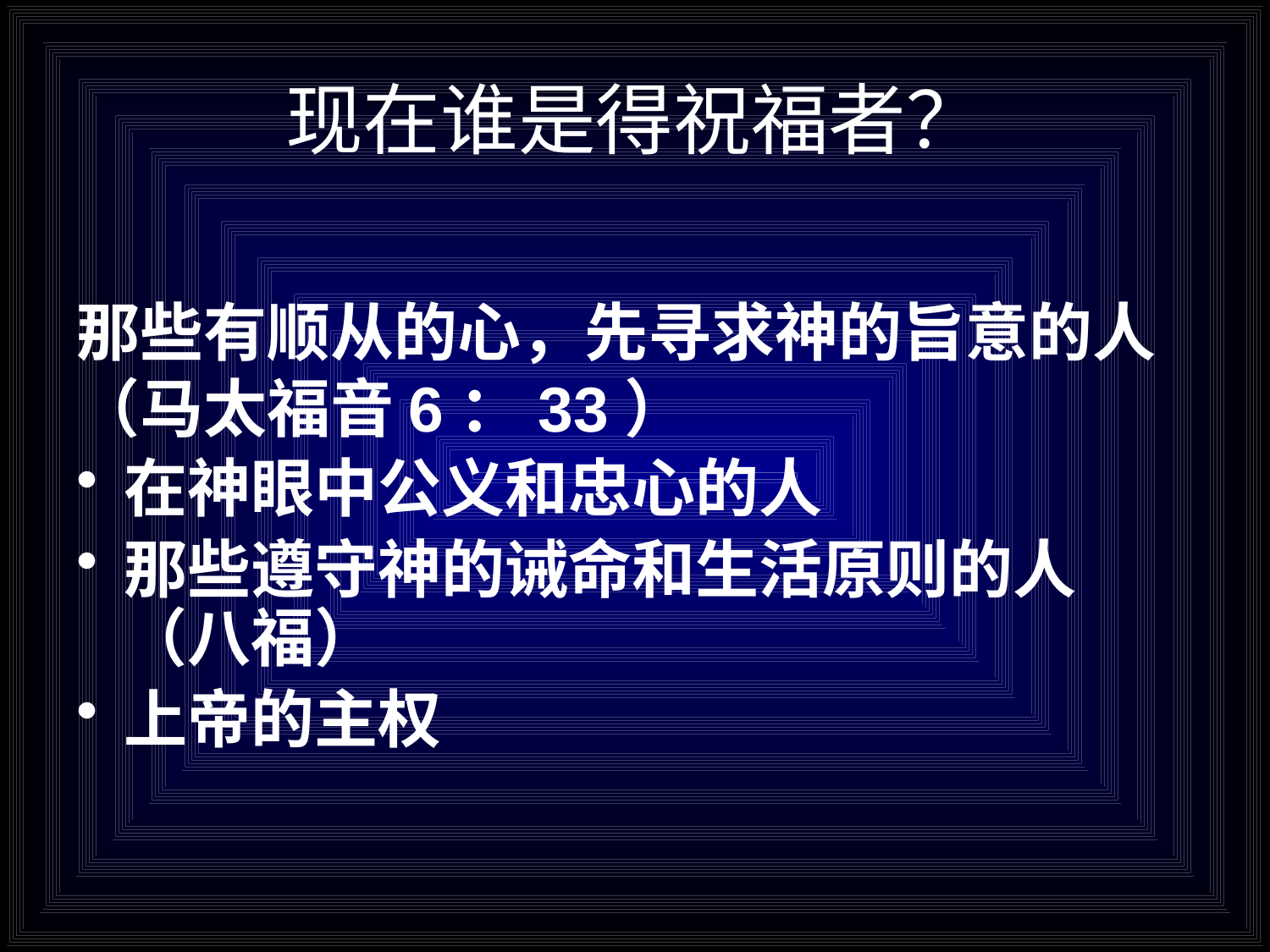

# 现在谁是得祝福者？
那些有顺从的心，先寻求神的旨意的人（马太福音6：33）
在神眼中公义和忠心的人
那些遵守神的诫命和生活原则的人（八福）
上帝的主权